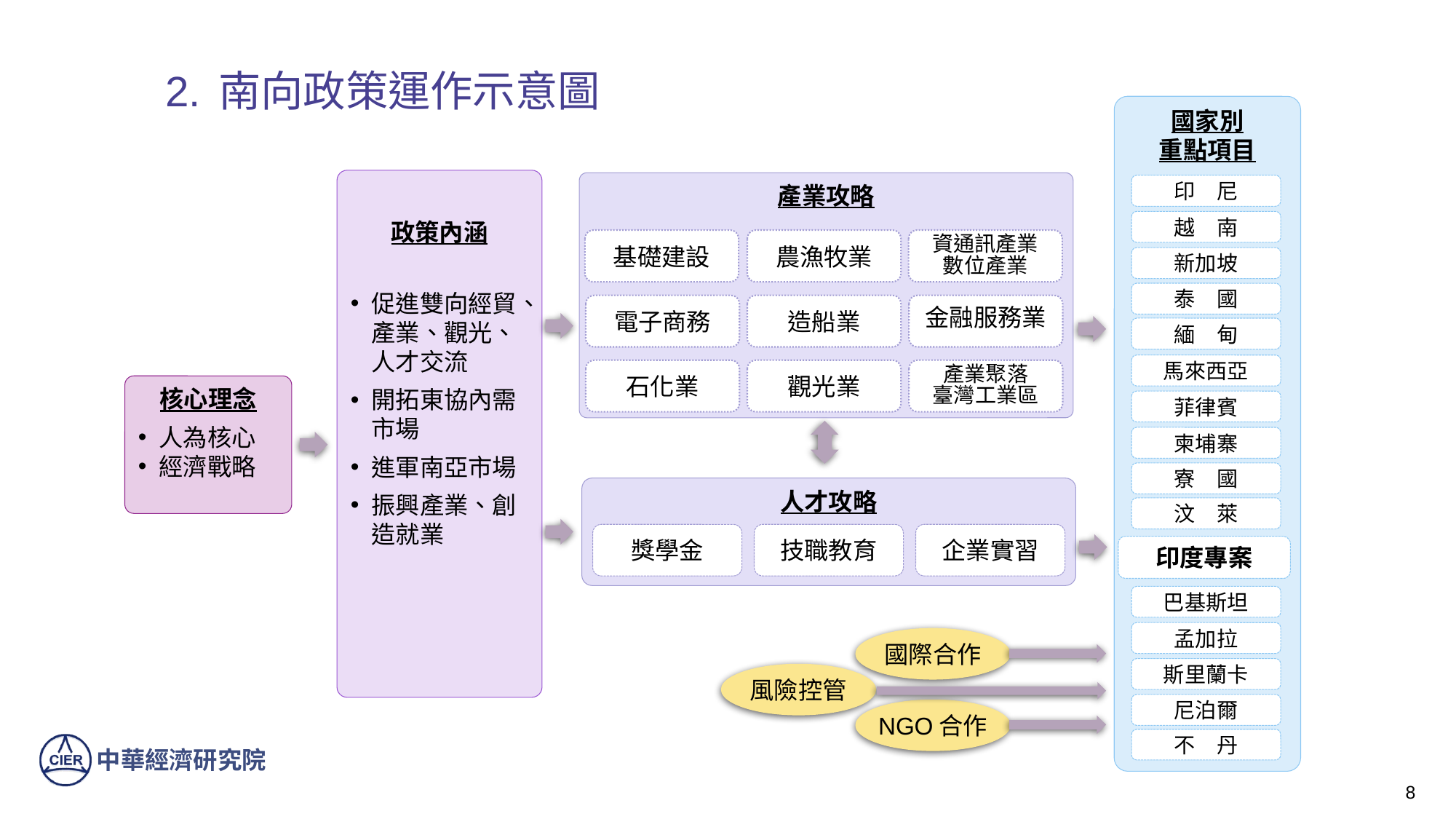

南向政策運作示意圖
國家別
重點項目
印　尼
越　南
新加坡
泰　國
緬　甸
馬來西亞
菲律賓
柬埔寨
寮　國
汶　萊
印度專案
巴基斯坦
孟加拉
斯里蘭卡
尼泊爾
不　丹

政策內涵

促進雙向經貿、產業、觀光、人才交流
開拓東協內需市場
進軍南亞市場
振興產業、創造就業
產業攻略
基礎建設
農漁牧業
資通訊產業
數位產業
電子商務
造船業
金融服務業
石化業
觀光業
產業聚落
臺灣工業區

核心理念
人為核心
經濟戰略

人才攻略
獎學金
技職教育
企業實習

國際合作

風險控管

NGO合作